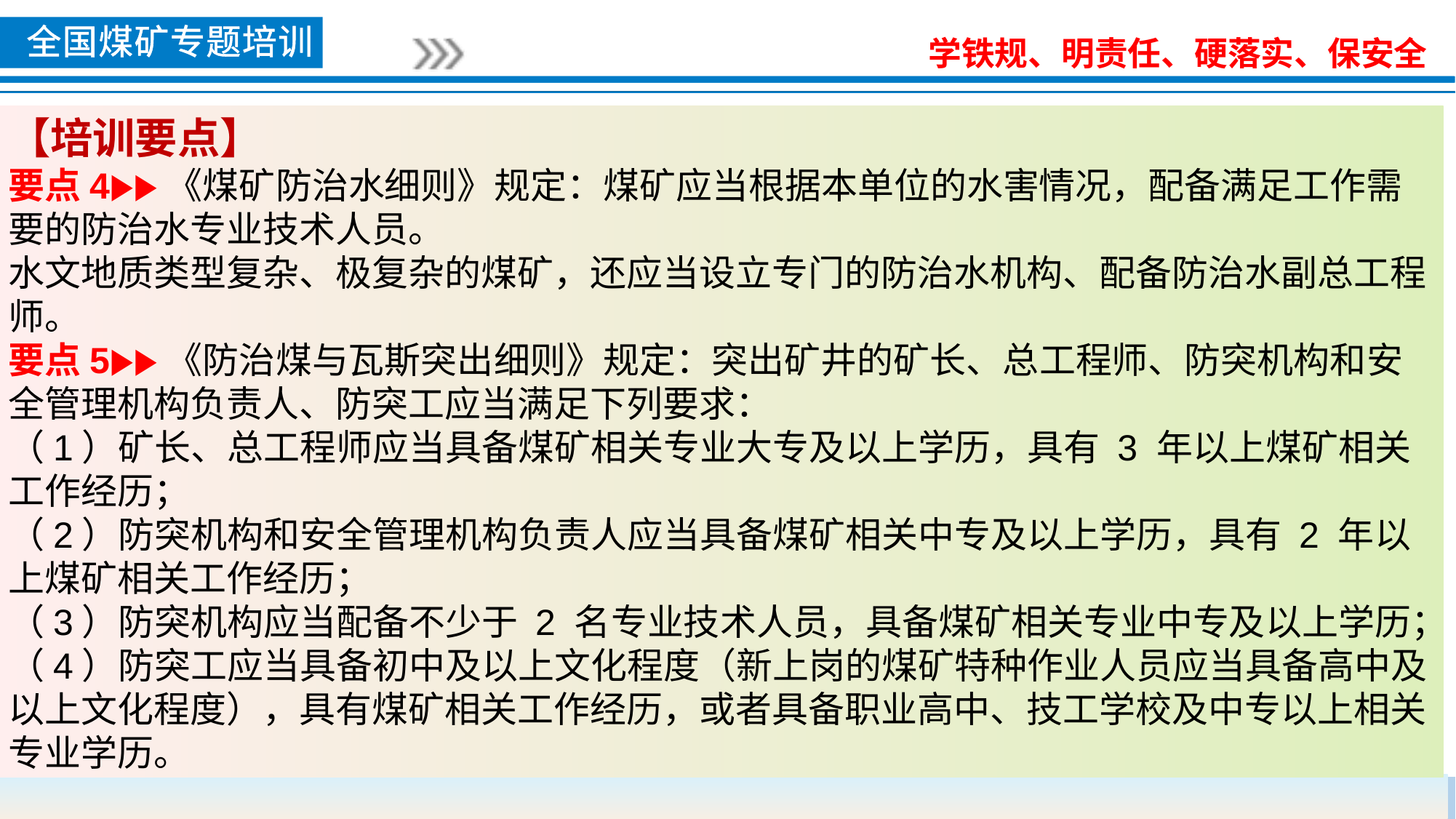

【培训要点】
要点4▶▶《煤矿防治水细则》规定：煤矿应当根据本单位的水害情况，配备满足工作需要的防治水专业技术人员。
水文地质类型复杂、极复杂的煤矿，还应当设立专门的防治水机构、配备防治水副总工程师。
要点5▶▶《防治煤与瓦斯突出细则》规定：突出矿井的矿长、总工程师、防突机构和安全管理机构负责人、防突工应当满足下列要求：
（1）矿长、总工程师应当具备煤矿相关专业大专及以上学历，具有 3 年以上煤矿相关工作经历；
（2）防突机构和安全管理机构负责人应当具备煤矿相关中专及以上学历，具有 2 年以上煤矿相关工作经历；
（3）防突机构应当配备不少于 2 名专业技术人员，具备煤矿相关专业中专及以上学历；
（4）防突工应当具备初中及以上文化程度（新上岗的煤矿特种作业人员应当具备高中及以上文化程度），具有煤矿相关工作经历，或者具备职业高中、技工学校及中专以上相关专业学历。